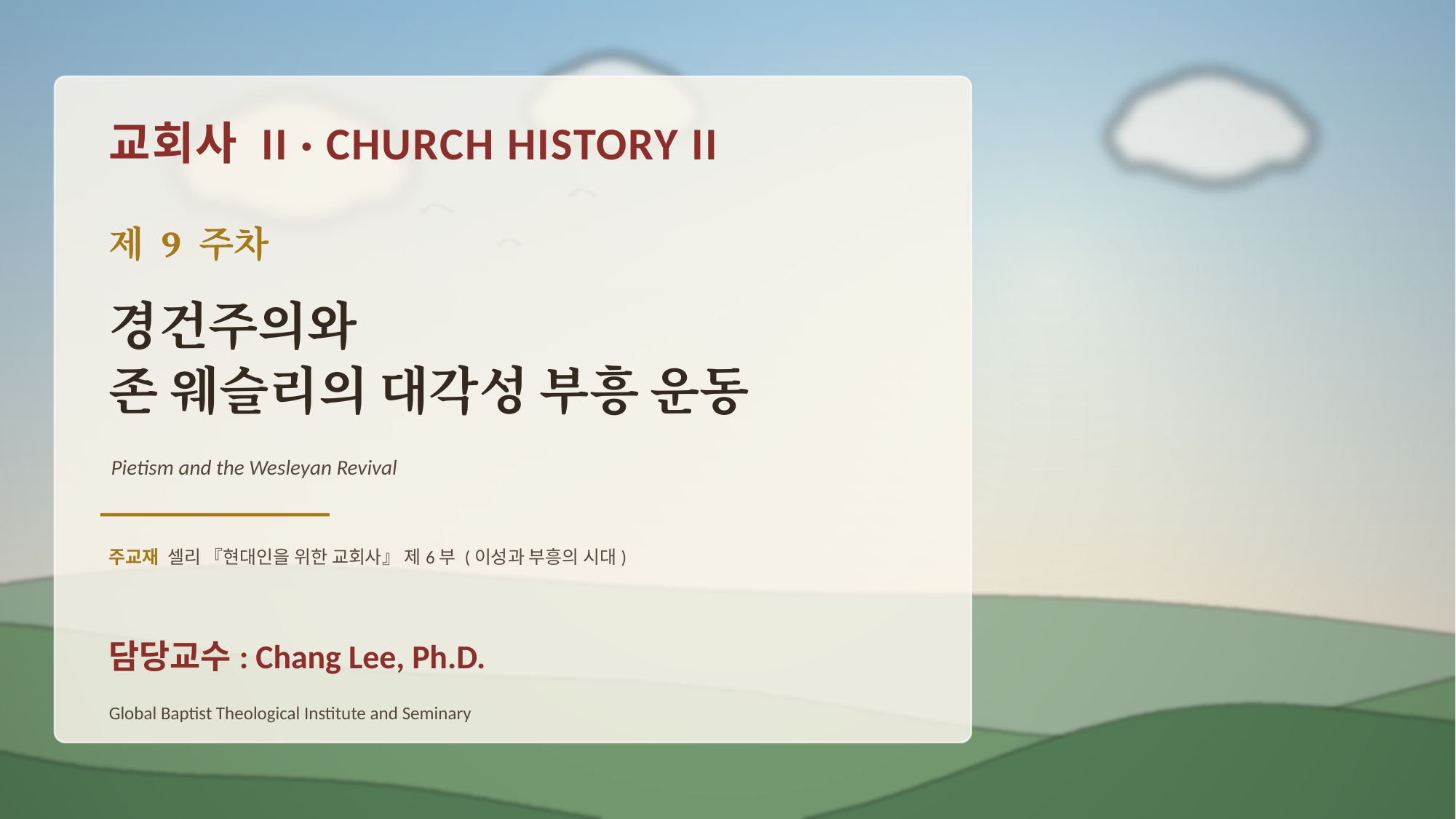

교회사 II · CHURCH HISTORY II
제 9 주차
경건주의와
존 웨슬리의 대각성 부흥 운동
Pietism and the Wesleyan Revival

주교재  셀리 『현대인을 위한 교회사』 제6부 (이성과 부흥의 시대)
담당교수: Chang Lee, Ph.D.
Global Baptist Theological Institute and Seminary